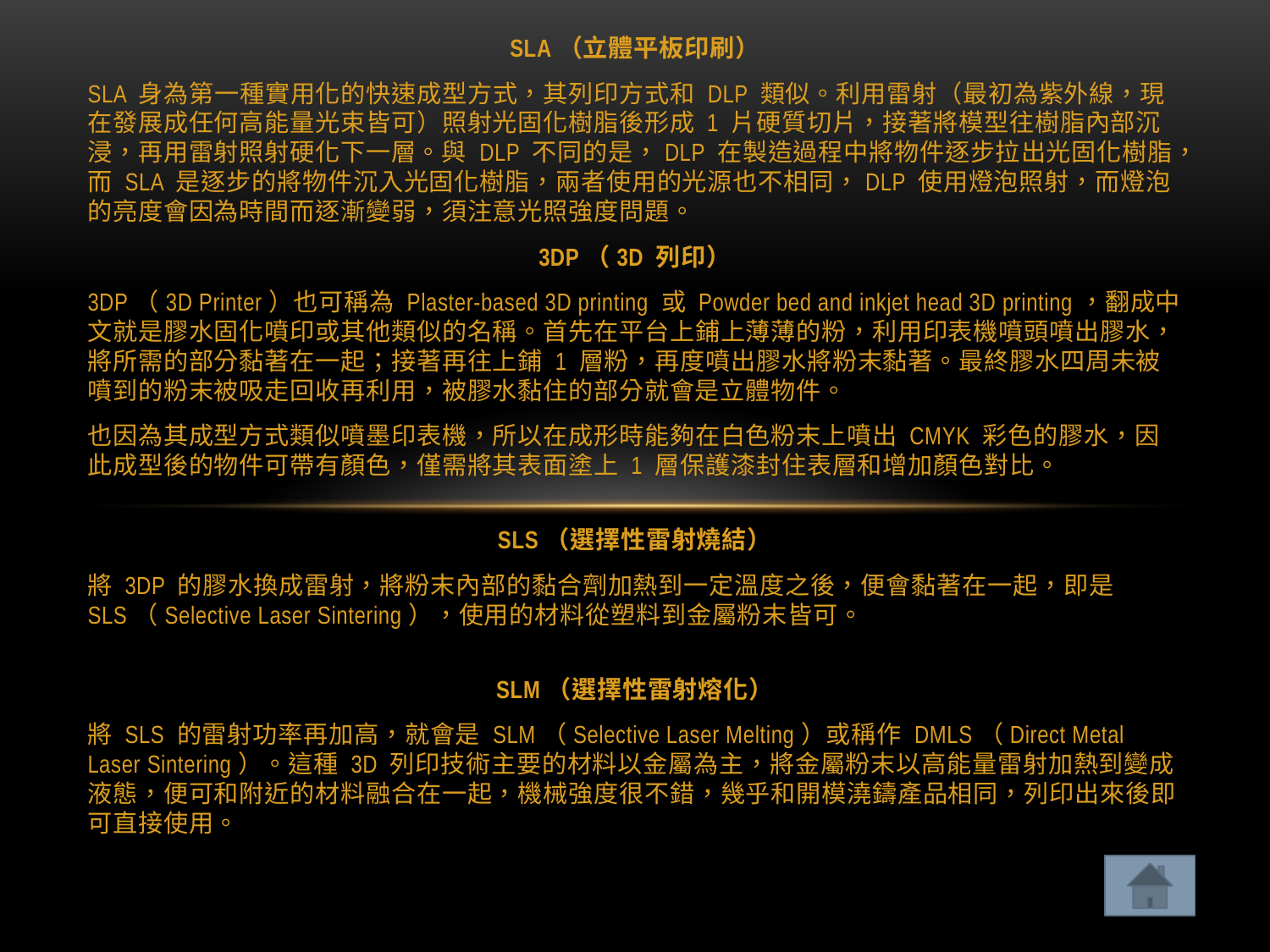

SLA（立體平板印刷）
SLA 身為第一種實用化的快速成型方式，其列印方式和 DLP 類似。利用雷射（最初為紫外線，現在發展成任何高能量光束皆可）照射光固化樹脂後形成 1 片硬質切片，接著將模型往樹脂內部沉浸，再用雷射照射硬化下一層。與 DLP 不同的是，DLP 在製造過程中將物件逐步拉出光固化樹脂，而 SLA 是逐步的將物件沉入光固化樹脂，兩者使用的光源也不相同，DLP 使用燈泡照射，而燈泡的亮度會因為時間而逐漸變弱，須注意光照強度問題。
3DP（3D 列印）
3DP（3D Printer）也可稱為 Plaster-based 3D printing 或 Powder bed and inkjet head 3D printing，翻成中文就是膠水固化噴印或其他類似的名稱。首先在平台上鋪上薄薄的粉，利用印表機噴頭噴出膠水，將所需的部分黏著在一起；接著再往上鋪 1 層粉，再度噴出膠水將粉末黏著。最終膠水四周未被噴到的粉末被吸走回收再利用，被膠水黏住的部分就會是立體物件。
也因為其成型方式類似噴墨印表機，所以在成形時能夠在白色粉末上噴出 CMYK 彩色的膠水，因此成型後的物件可帶有顏色，僅需將其表面塗上 1 層保護漆封住表層和增加顏色對比。
SLS（選擇性雷射燒結）
將 3DP 的膠水換成雷射，將粉末內部的黏合劑加熱到一定溫度之後，便會黏著在一起，即是 SLS（Selective Laser Sintering），使用的材料從塑料到金屬粉末皆可。
SLM（選擇性雷射熔化）
將 SLS 的雷射功率再加高，就會是 SLM（Selective Laser Melting）或稱作 DMLS（Direct Metal Laser Sintering）。這種 3D 列印技術主要的材料以金屬為主，將金屬粉末以高能量雷射加熱到變成液態，便可和附近的材料融合在一起，機械強度很不錯，幾乎和開模澆鑄產品相同，列印出來後即可直接使用。